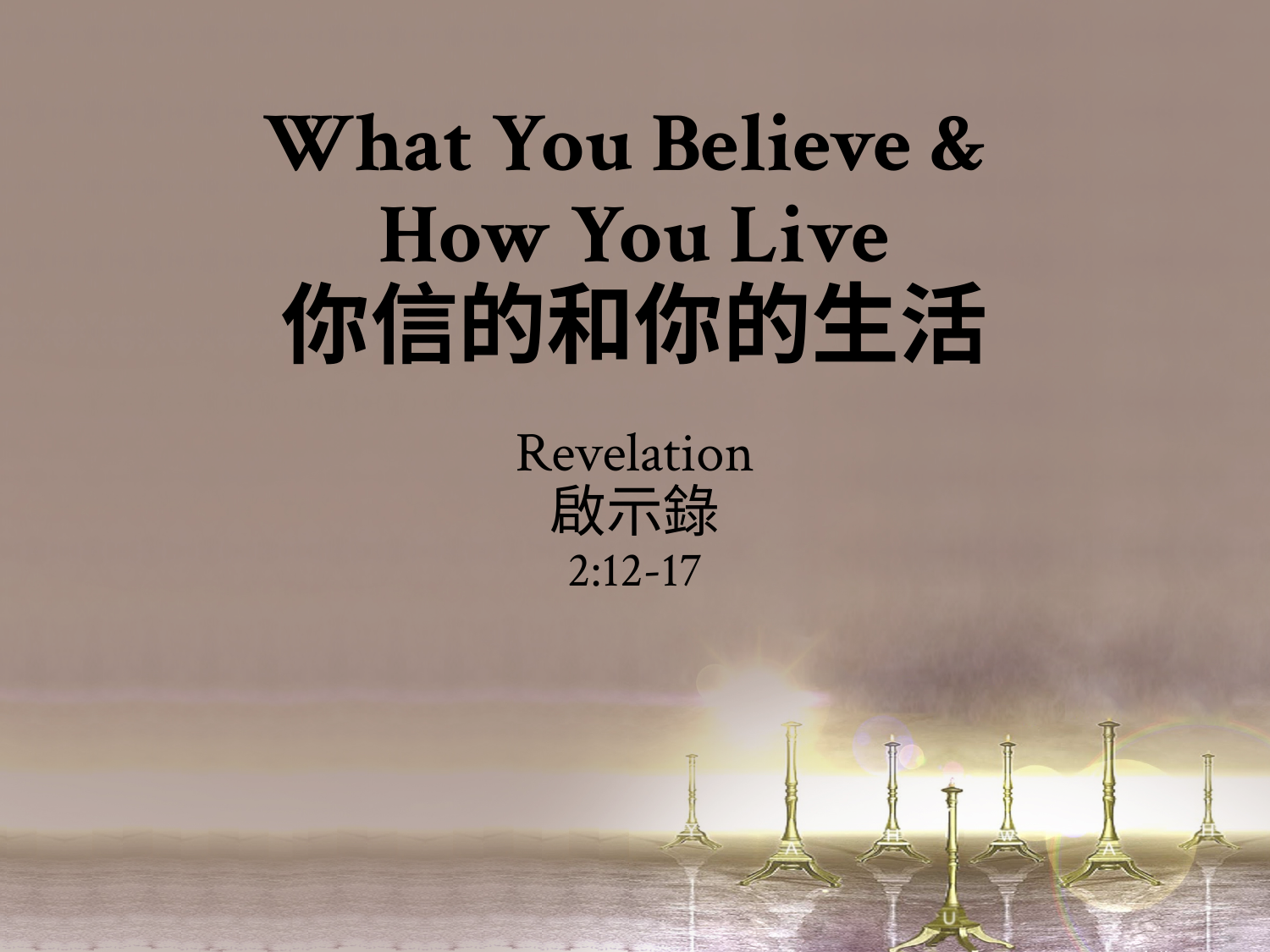

# What You Believe & How You Live 你信的和你的生活
Revelation
啟示錄
2:12-17